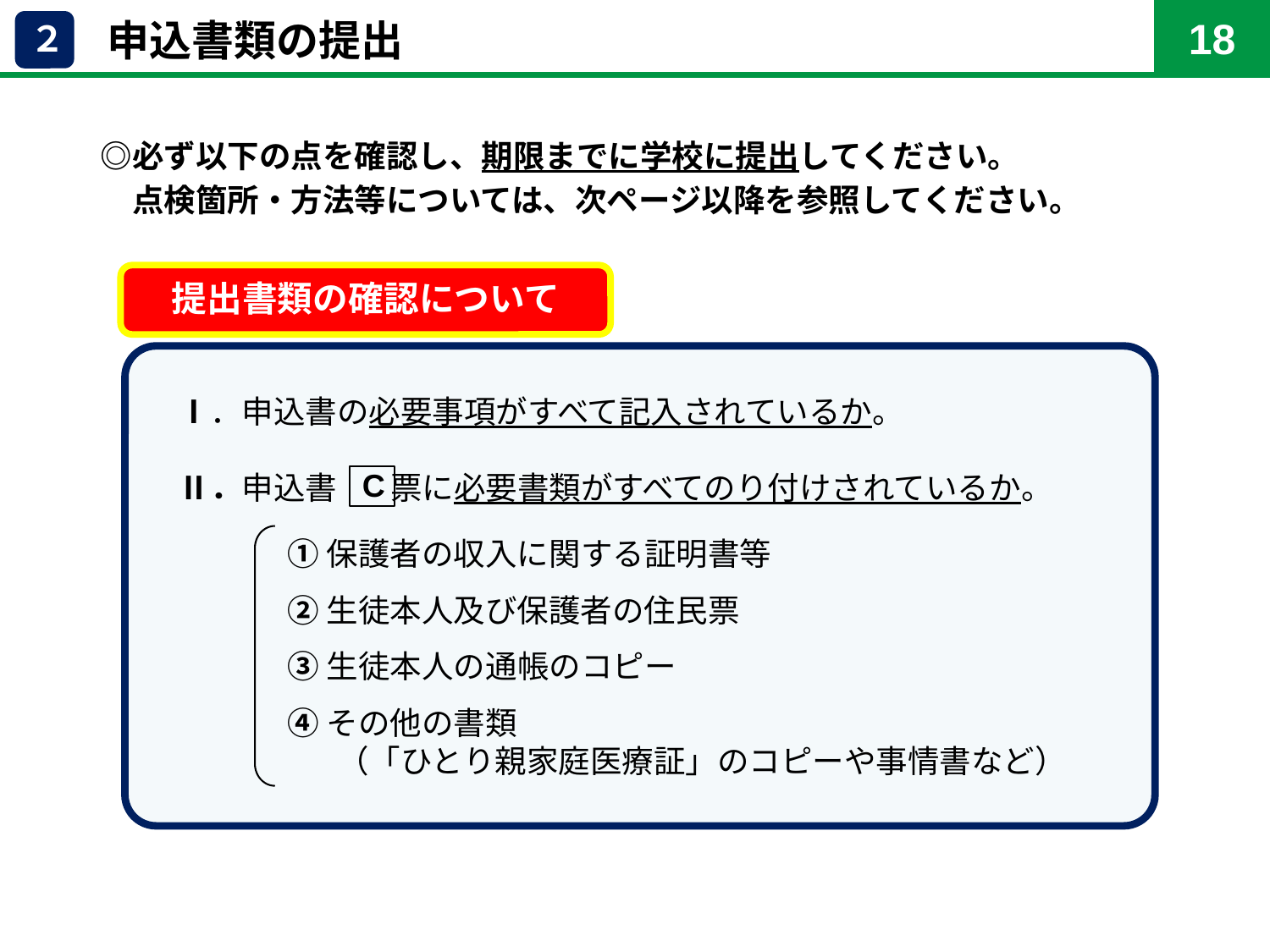

18
申込書類の提出
２
　　◎必ず以下の点を確認し、期限までに学校に提出してください。
　　　点検箇所・方法等については、次ページ以降を参照してください。
提出書類の確認について
　Ⅰ．申込書の必要事項がすべて記入されているか。

　Ⅱ．申込書　   票に必要書類がすべてのり付けされているか。

　　　　  ① 保護者の収入に関する証明書等

　　　　  ② 生徒本人及び保護者の住民票

　　　　  ③ 生徒本人の通帳のコピー

　　　　  ④ その他の書類
　　　　　　（「ひとり親家庭医療証」のコピーや事情書など）
C